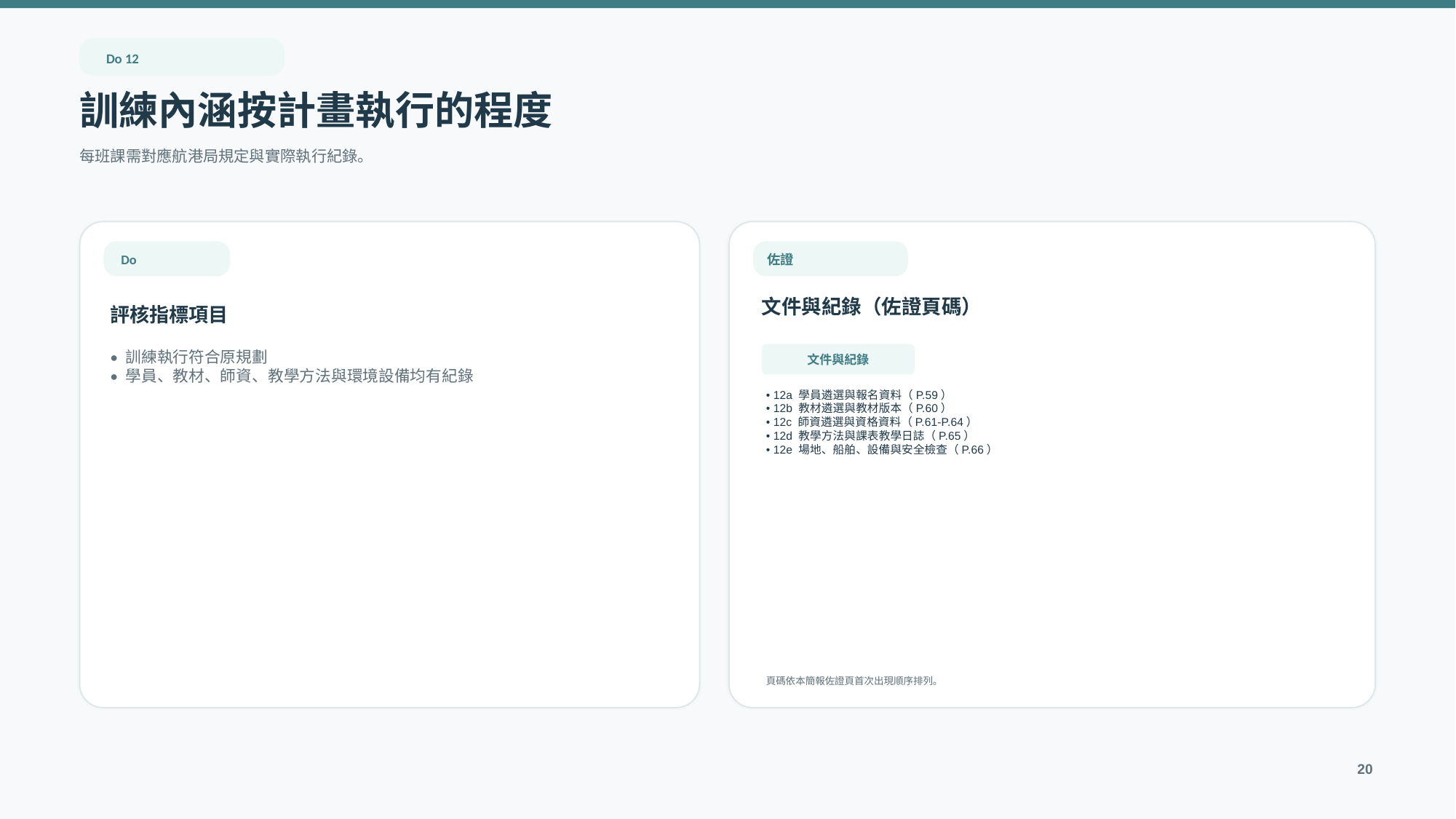

Do 12
訓練內涵按計畫執行的程度
每班課需對應航港局規定與實際執行紀錄。

Do
佐證
文件與紀錄（佐證頁碼）
評核指標項目
文件與紀錄
• 訓練執行符合原規劃
• 學員、教材、師資、教學方法與環境設備均有紀錄
• 12a 學員遴選與報名資料（P.59）
• 12b 教材遴選與教材版本（P.60）
• 12c 師資遴選與資格資料（P.61-P.64）
• 12d 教學方法與課表教學日誌（P.65）
• 12e 場地、船舶、設備與安全檢查（P.66）
頁碼依本簡報佐證頁首次出現順序排列。
20